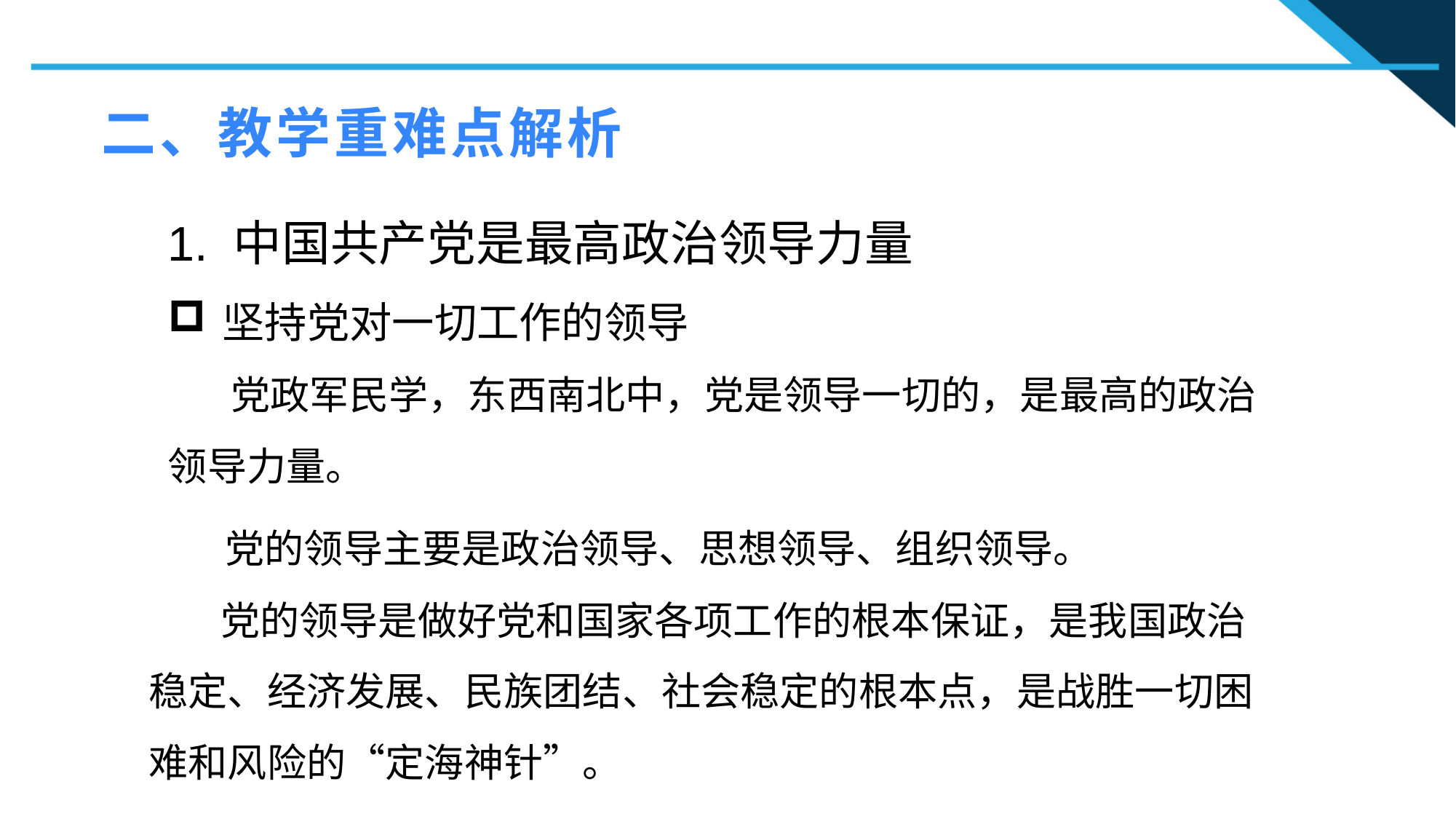

二、教学重难点解析
1. 中国共产党是最高政治领导力量
坚持党对一切工作的领导
      党政军民学，东西南北中，党是领导一切的，是最高的政治领导力量。

1
2
2
       党的领导主要是政治领导、思想领导、组织领导。
       党的领导是做好党和国家各项工作的根本保证，是我国政治稳定、经济发展、民族团结、社会稳定的根本点，是战胜一切困难和风险的“定海神针”。
n